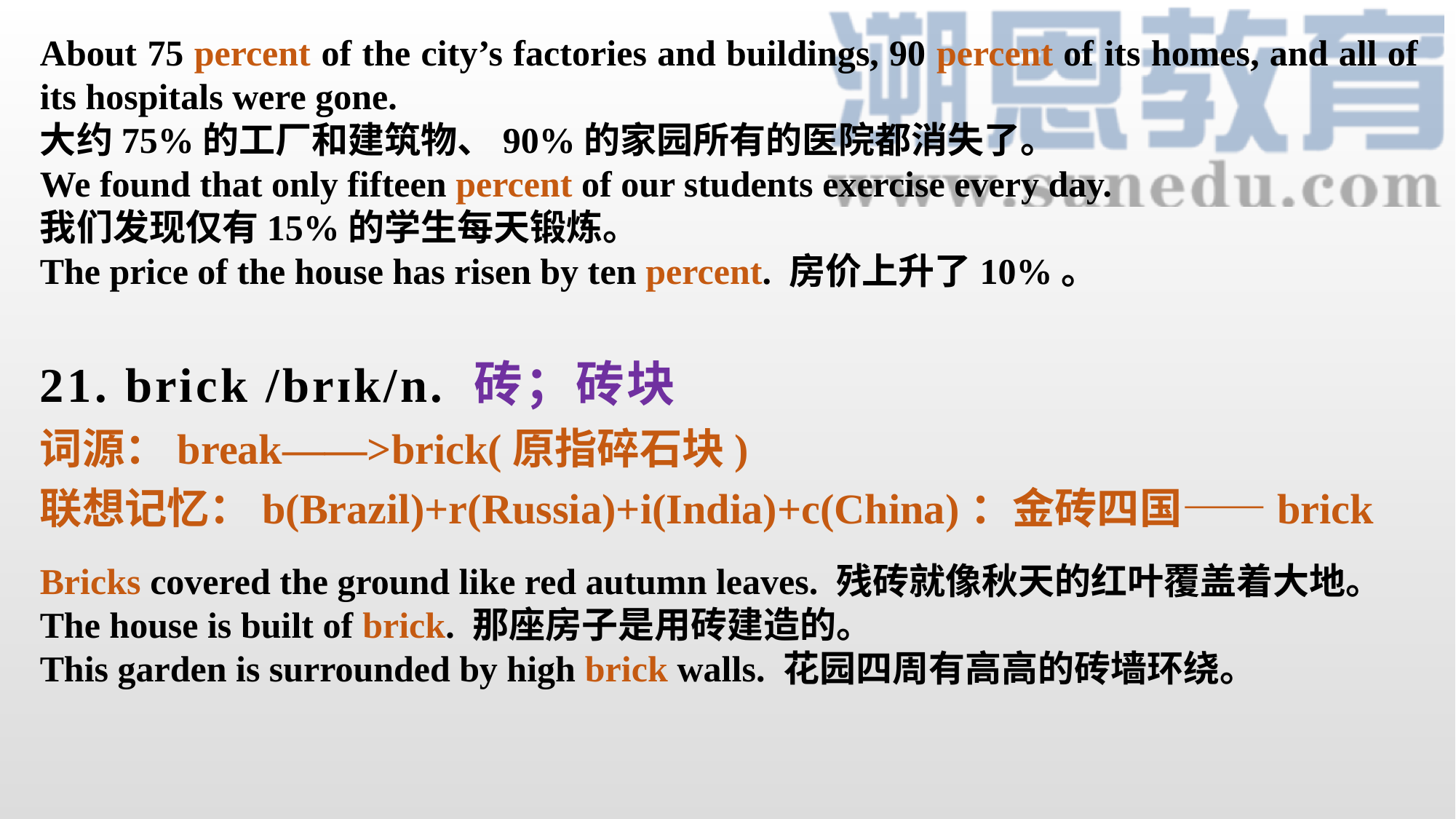

About 75 percent of the city’s factories and buildings, 90 percent of its homes, and all of its hospitals were gone.
大约75%的工厂和建筑物、90%的家园所有的医院都消失了。
We found that only fifteen percent of our students exercise every day.
我们发现仅有15%的学生每天锻炼。
The price of the house has risen by ten percent. 房价上升了10%。

 砖；砖块
21. brick /brɪk/n.
词源：break——>brick(原指碎石块)
联想记忆：b(Brazil)+r(Russia)+i(India)+c(China)：金砖四国——brick
Bricks covered the ground like red autumn leaves. 残砖就像秋天的红叶覆盖着大地。
The house is built of brick. 那座房子是用砖建造的。
This garden is surrounded by high brick walls. 花园四周有高高的砖墙环绕。